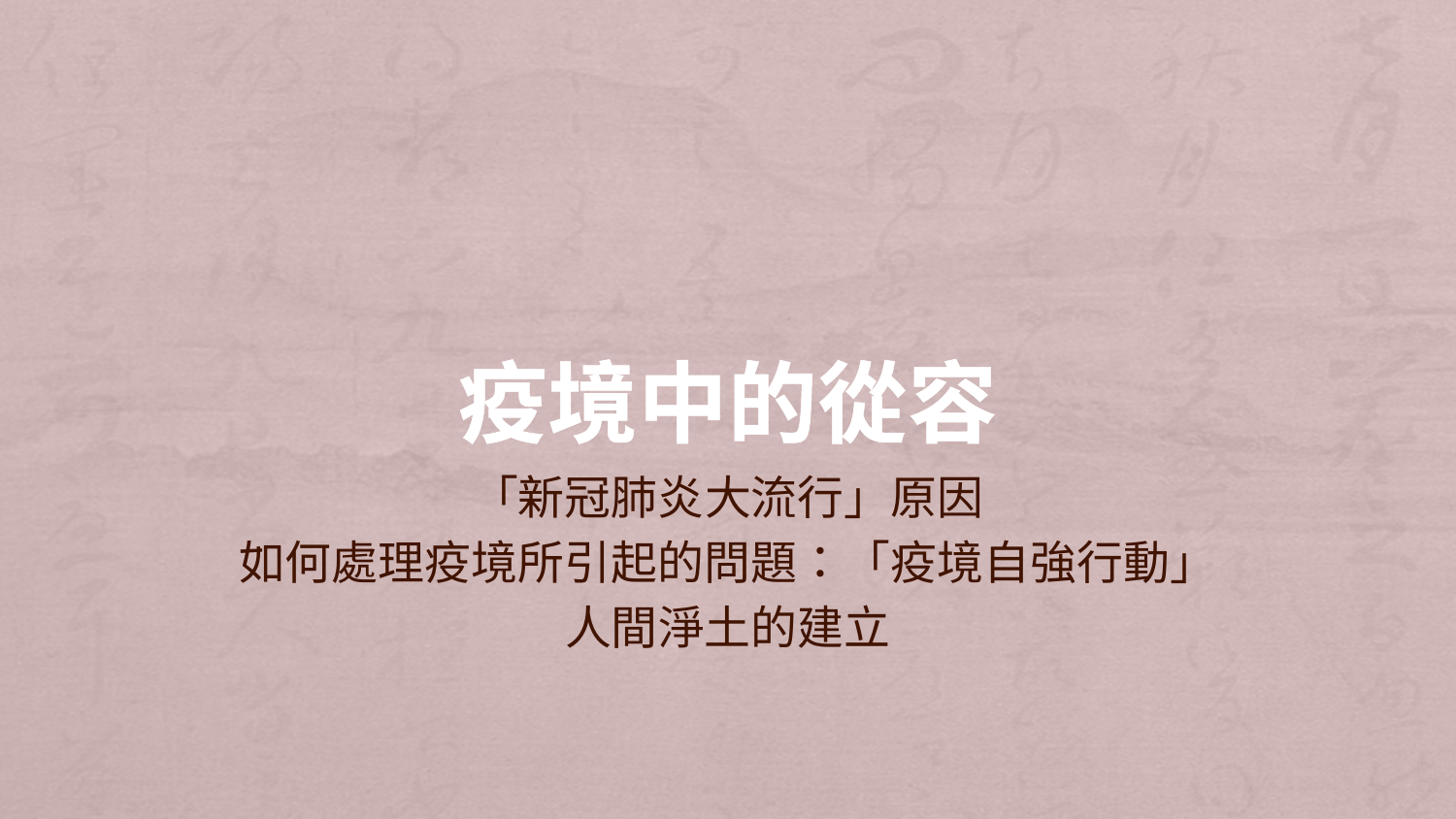

# 疫境中的從容
「新冠肺炎大流行」原因
如何處理疫境所引起的問題：「疫境自強行動」
人間淨土的建立